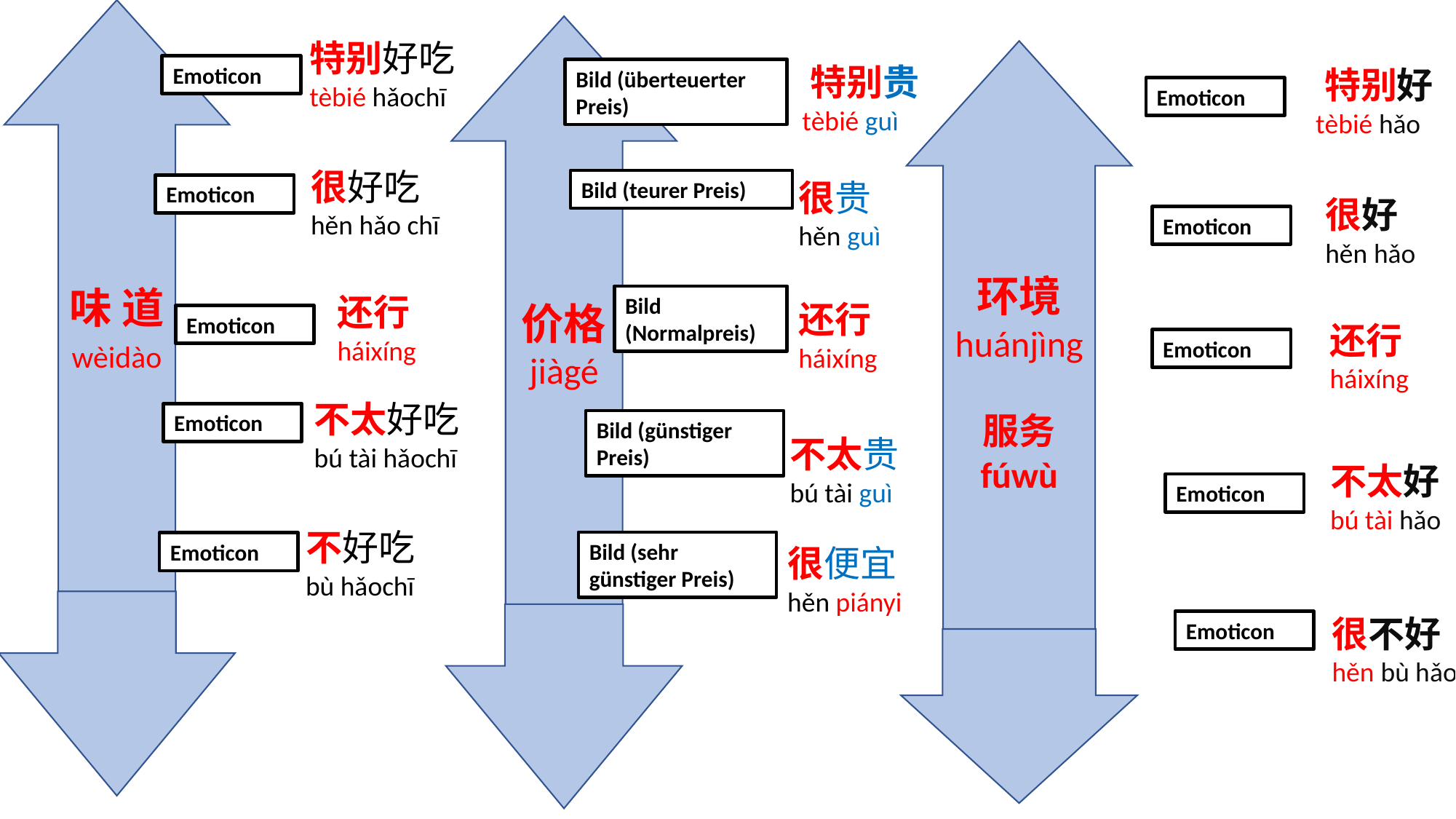

味 道
wèidào
价格
jiàgé
特别好吃
tèbié hǎochī

环境 huánjìng

服务
fúwù

   特别贵
    tèbié guì
Emoticon
   特别好
    tèbié hǎo
Bild (überteuerter Preis)
Emoticon
很好吃
hěn hǎo chī
很贵
hěn guì
Bild (teurer Preis)
Emoticon
很好
hěn hǎo
Emoticon
还行
háixíng
Bild (Normalpreis)
还行
háixíng
Emoticon
还行
háixíng

Emoticon
不太好吃
bú tài hǎochī
Emoticon
Bild (günstiger Preis)
不太贵
bú tài guì
不太好
bú tài hǎo
Emoticon
不好吃
bù hǎochī
Bild (sehr günstiger Preis)
Emoticon
很便宜
hěn piányi

很不好
hěn bù hǎo
Emoticon